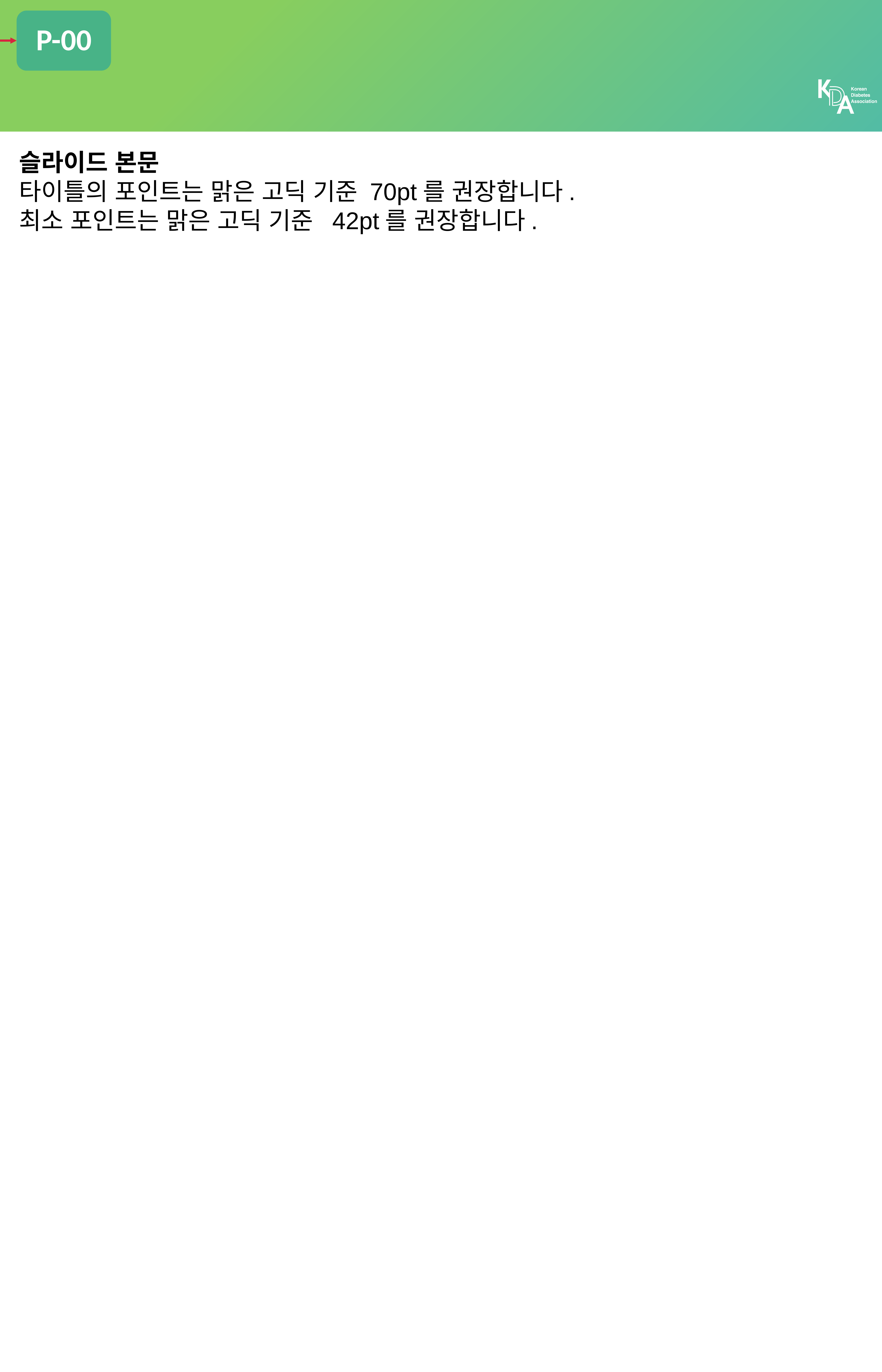

배정된 발표 번호로 작성
P-00

슬라이드 본문
타이틀의 포인트는 맑은 고딕 기준 70pt를 권장합니다.
최소 포인트는 맑은 고딕 기준  42pt를 권장합니다.